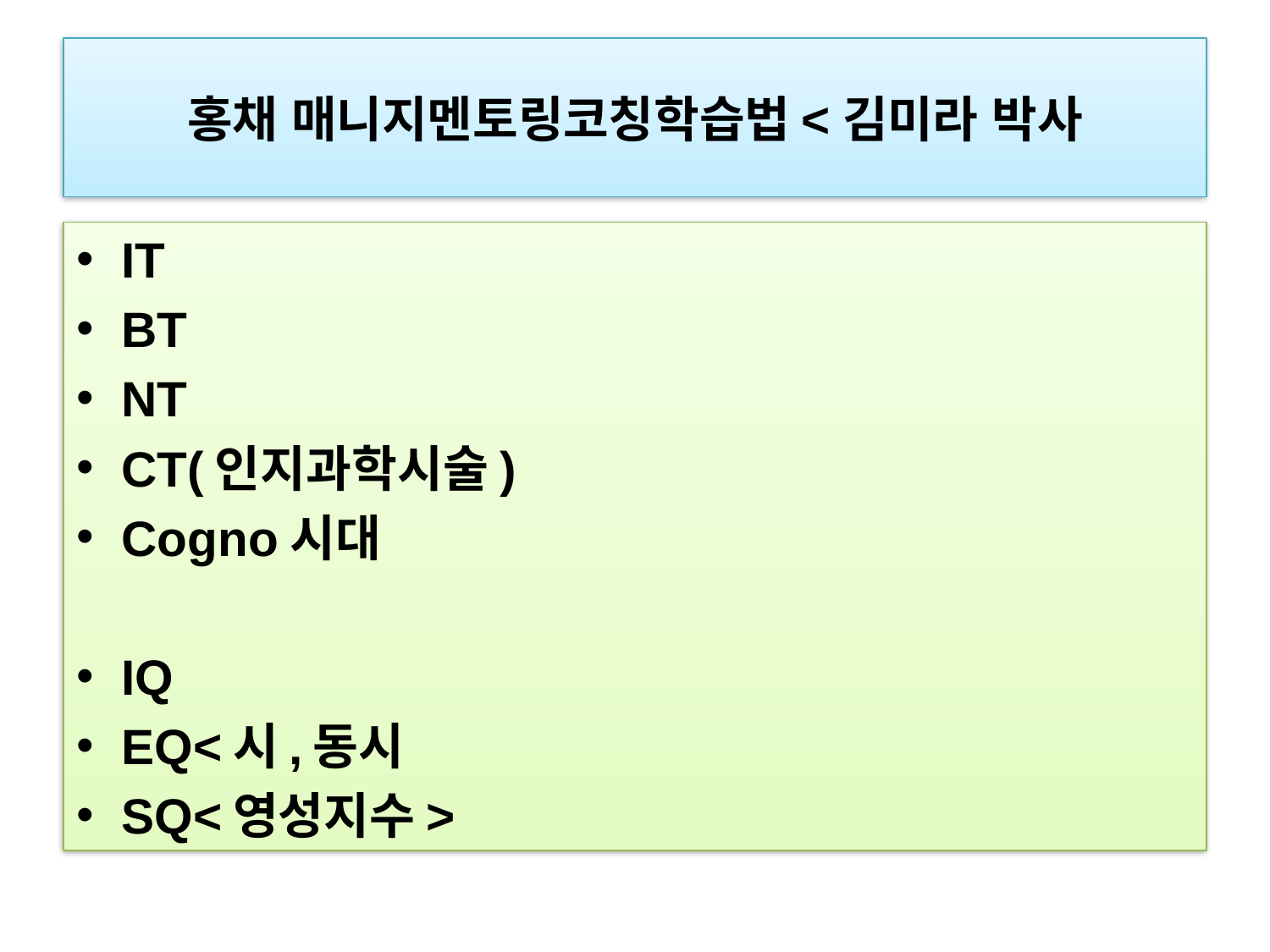

# 홍채 매니지멘토링코칭학습법<김미라 박사
IT
BT
NT
CT(인지과학시술)
Cogno시대

IQ
EQ<시,동시
SQ<영성지수>